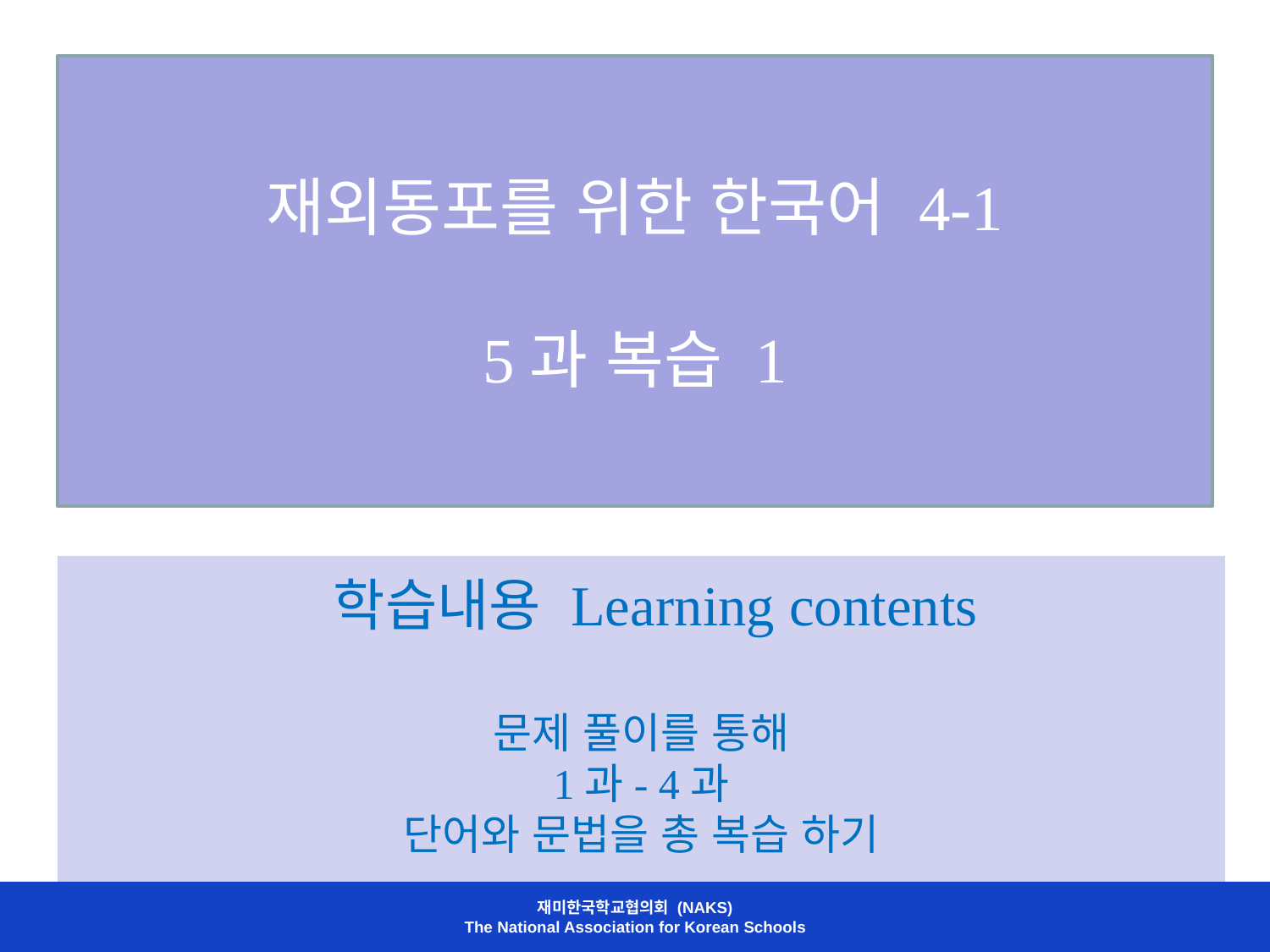

# 재외동포를 위한 한국어 4-1 5과 복습 1
 학습내용 Learning contents

문제 풀이를 통해
1과- 4과
단어와 문법을 총 복습 하기

재미한국학교협의회 (NAKS)
The National Association for Korean Schools